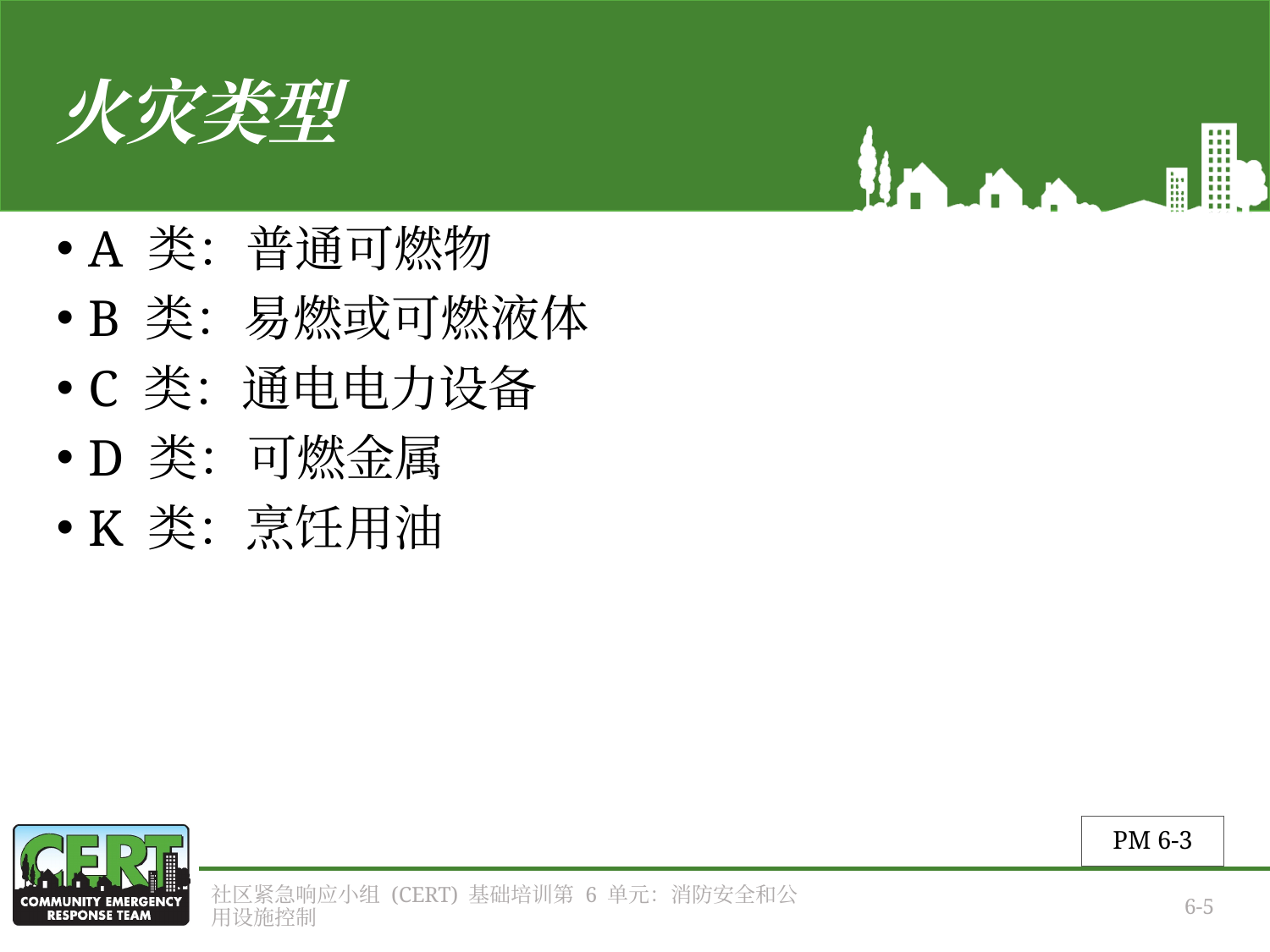

# 火灾类型
A 类：普通可燃物
B 类：易燃或可燃液体
C 类：通电电力设备
D 类：可燃金属
K 类：烹饪用油
PM 6-3
社区紧急响应小组 (CERT) 基础培训第 6 单元：消防安全和公用设施控制
6-5